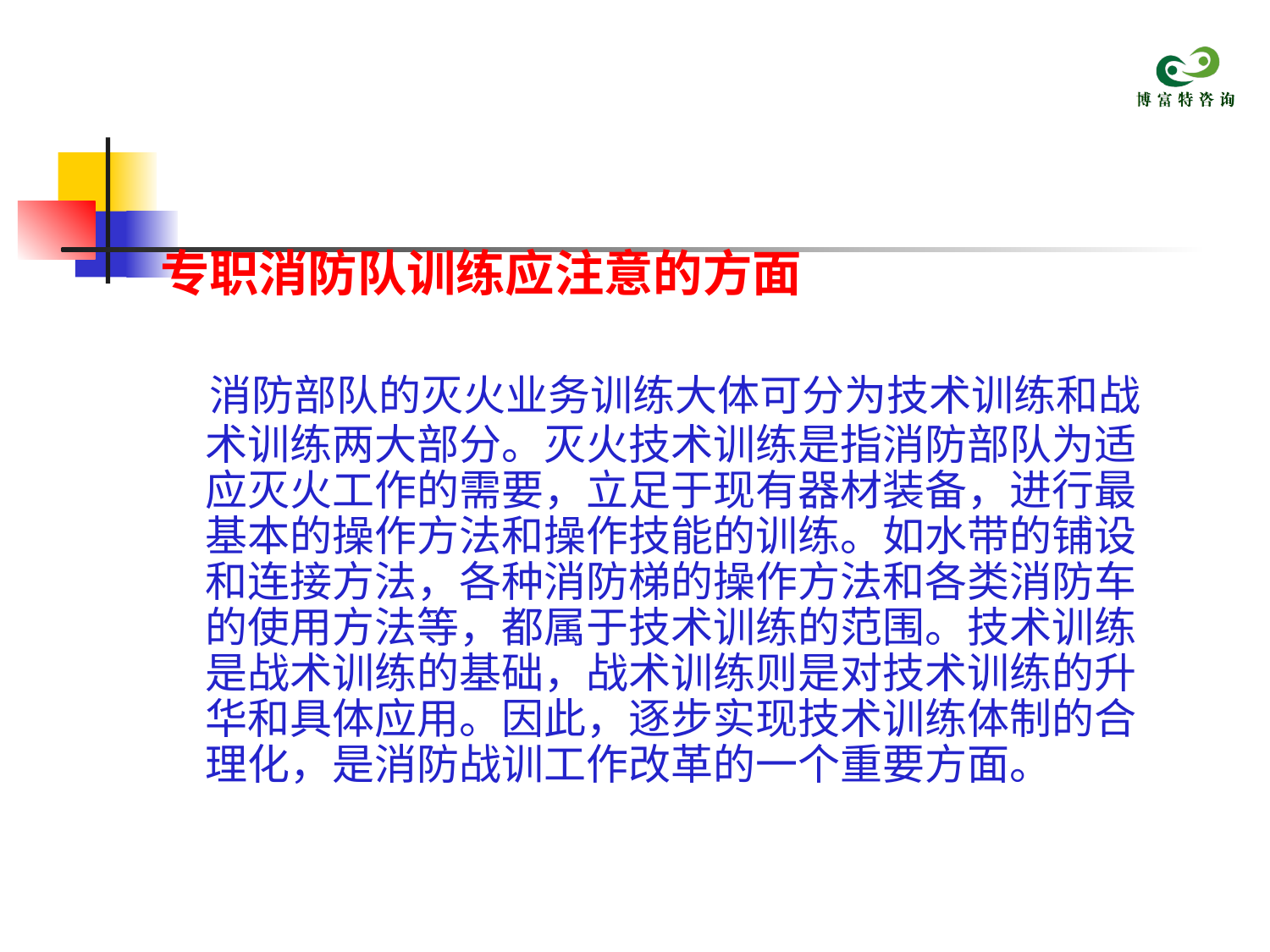

#
专职消防队训练应注意的方面
   消防部队的灭火业务训练大体可分为技术训练和战术训练两大部分。灭火技术训练是指消防部队为适应灭火工作的需要，立足于现有器材装备，进行最基本的操作方法和操作技能的训练。如水带的铺设和连接方法，各种消防梯的操作方法和各类消防车的使用方法等，都属于技术训练的范围。技术训练是战术训练的基础，战术训练则是对技术训练的升华和具体应用。因此，逐步实现技术训练体制的合理化，是消防战训工作改革的一个重要方面。